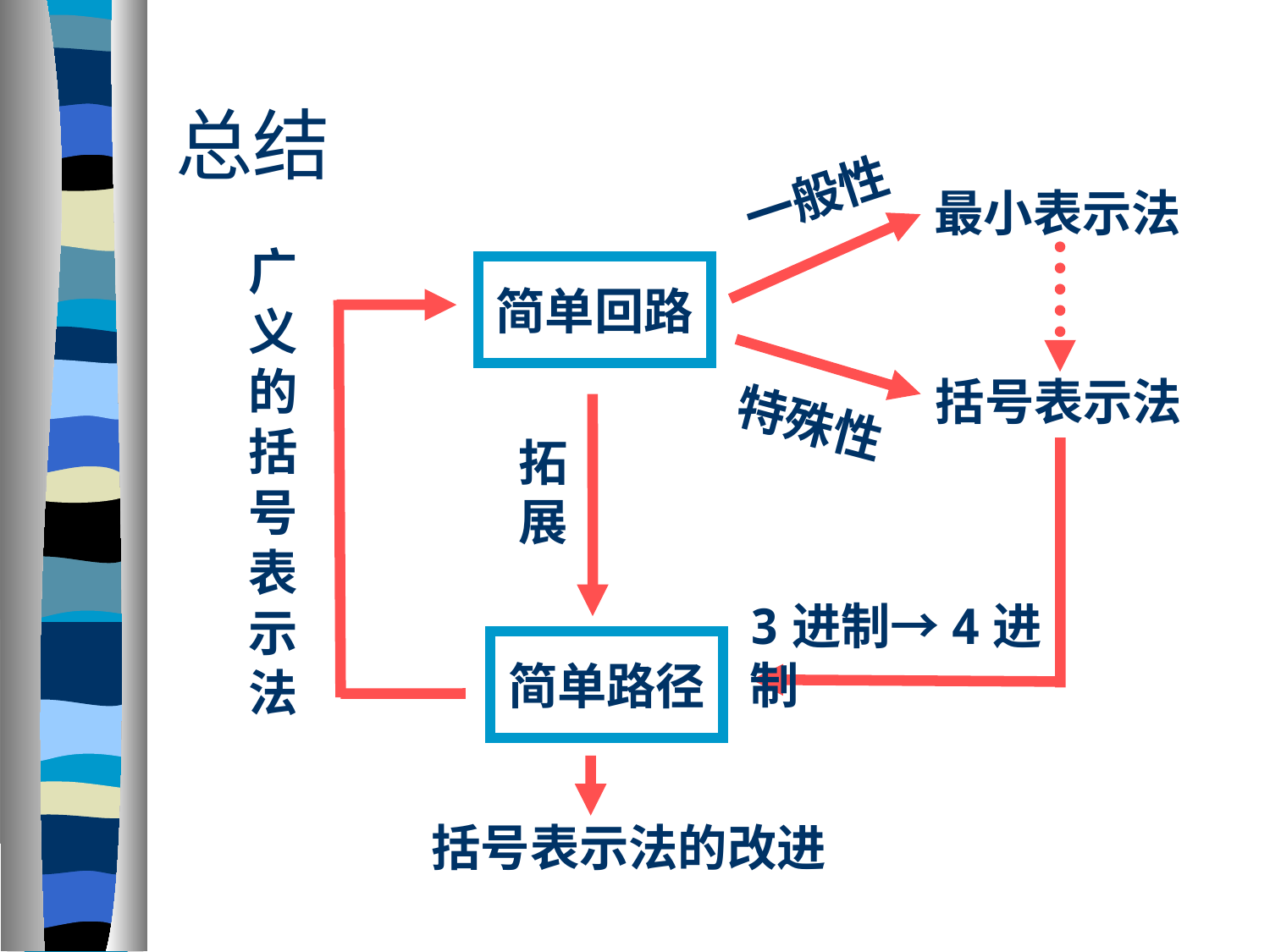

# 总结
一般性

最小表示法

广
义
的
括
号
表
示
法

简单回路

特殊性
括号表示法

拓展

3进制→4进制
简单路径

括号表示法的改进